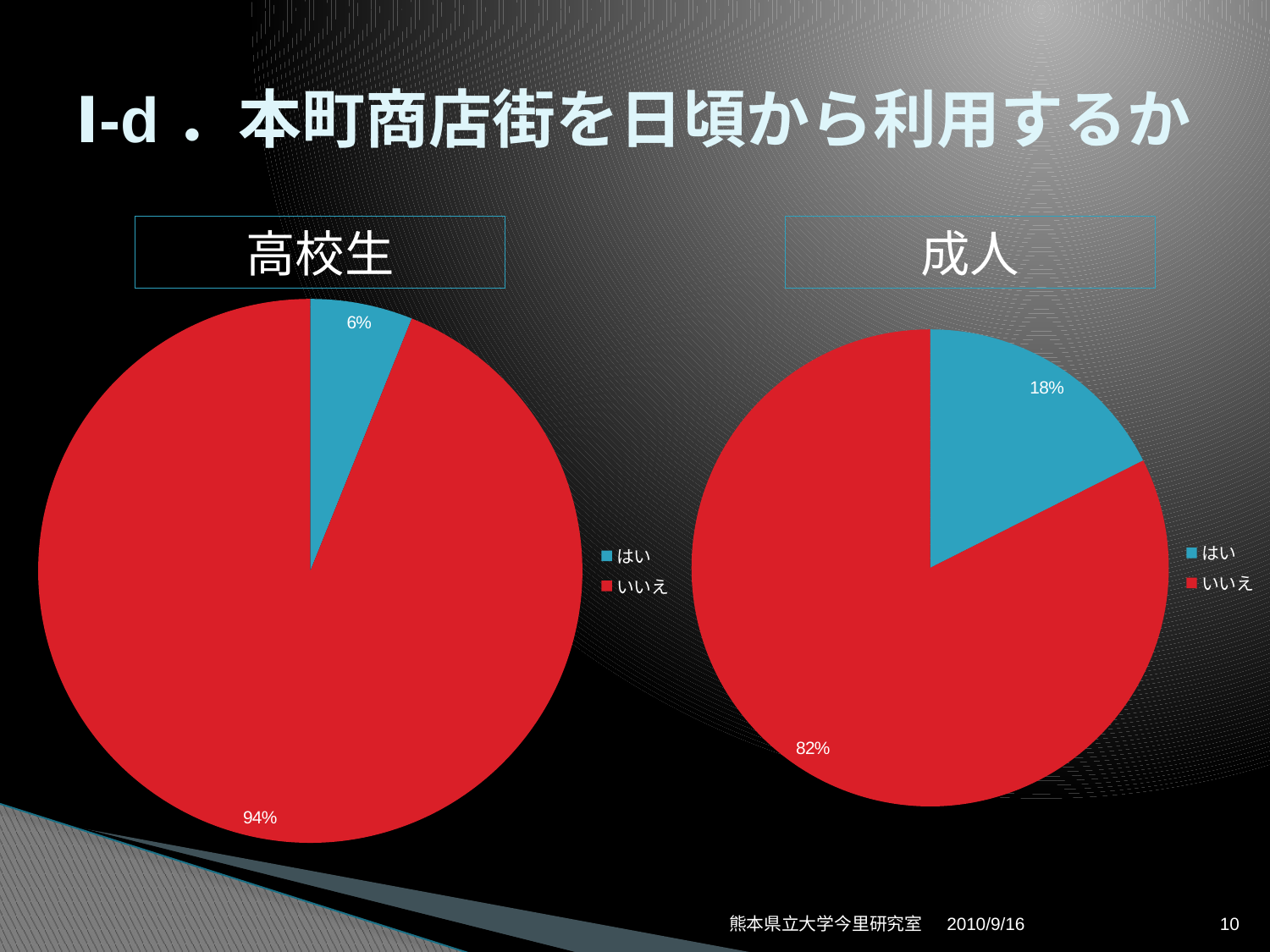

# Ⅰ-d．本町商店街を日頃から利用するか

### Chart

| Category |  |  |  |
|---|---|---|---|
| はい | 21.0 | 21.0 | 21.0 |
| いいえ | 324.0 | 324.0 | 324.0 |
高校生
成人

### Chart

| Category |  |  |  |
|---|---|---|---|
| はい | 13.0 | 13.0 | 13.0 |
| いいえ | 61.0 | 61.0 | 61.0 |
熊本県立大学今里研究室
2010/9/16
10